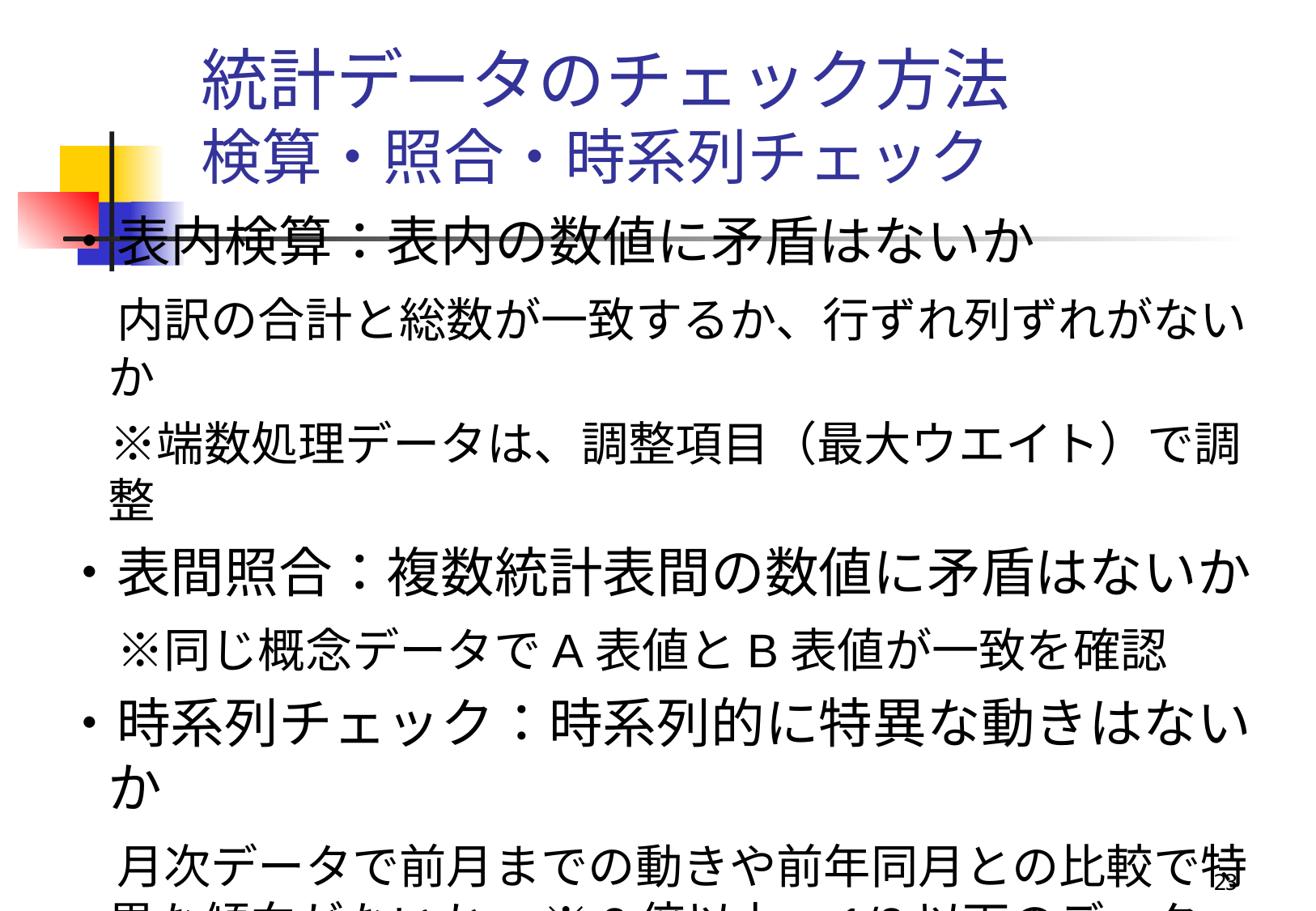

# 統計データのチェック方法 検算・照合・時系列チェック
・表内検算：表内の数値に矛盾はないか
　内訳の合計と総数が一致するか、行ずれ列ずれがないか
　※端数処理データは、調整項目（最大ウエイト）で調整
・表間照合：複数統計表間の数値に矛盾はないか
　※同じ概念データでA表値とB表値が一致を確認
・時系列チェック：時系列的に特異な動きはないか
　月次データで前月までの動きや前年同月との比較で特異な傾向がないか 　※2倍以上、1/2以下のデータ
　※分類、概念変更に注意（変更有の場合、補正組替処理）
23